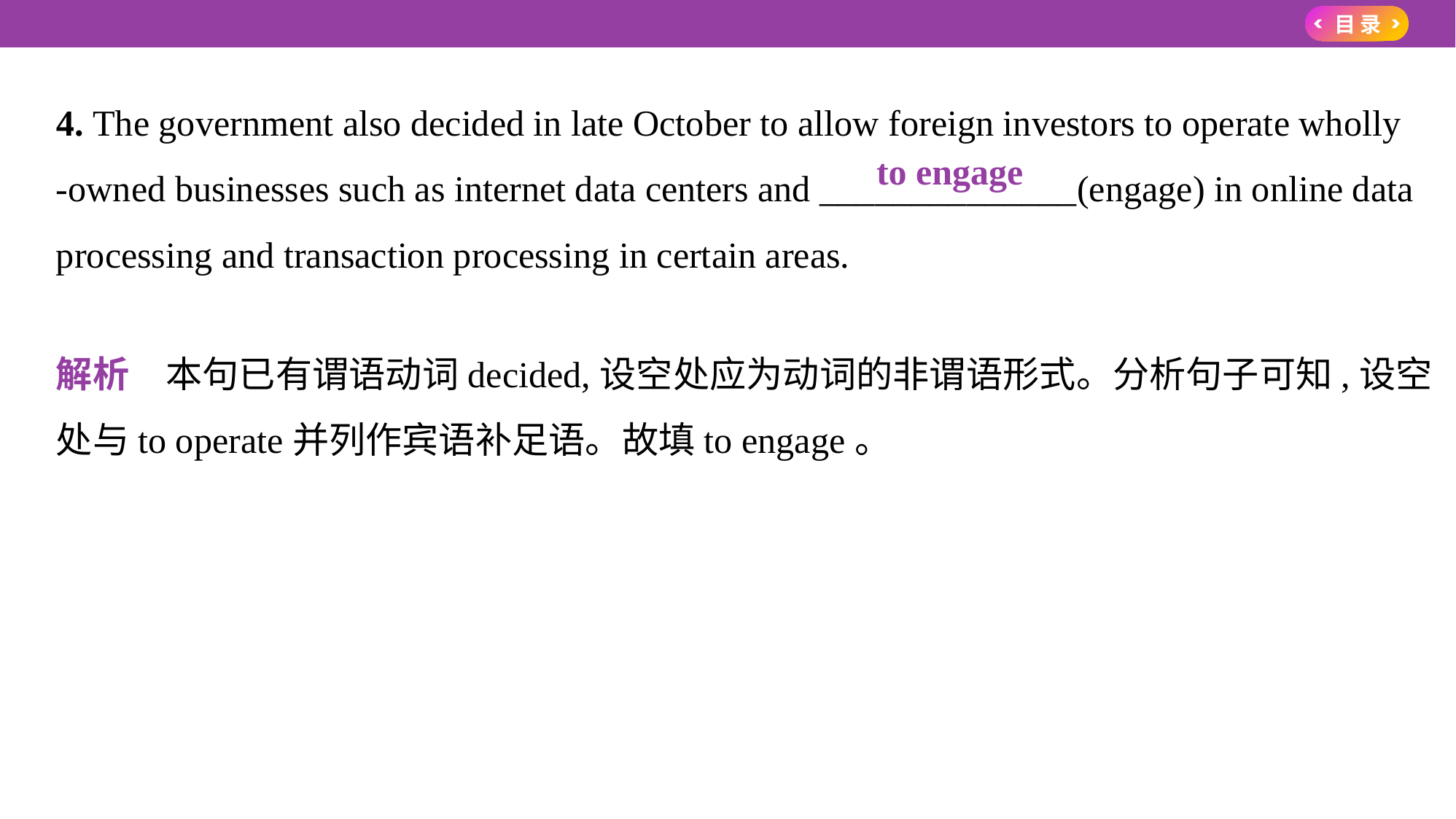

4. The government also decided in late October to allow foreign investors to operate wholly
-owned businesses such as internet data centers and ______________(engage) in online data
processing and transaction processing in certain areas.

解析　本句已有谓语动词decided,设空处应为动词的非谓语形式。分析句子可知,设空
处与to operate并列作宾语补足语。故填to engage。
　to engage